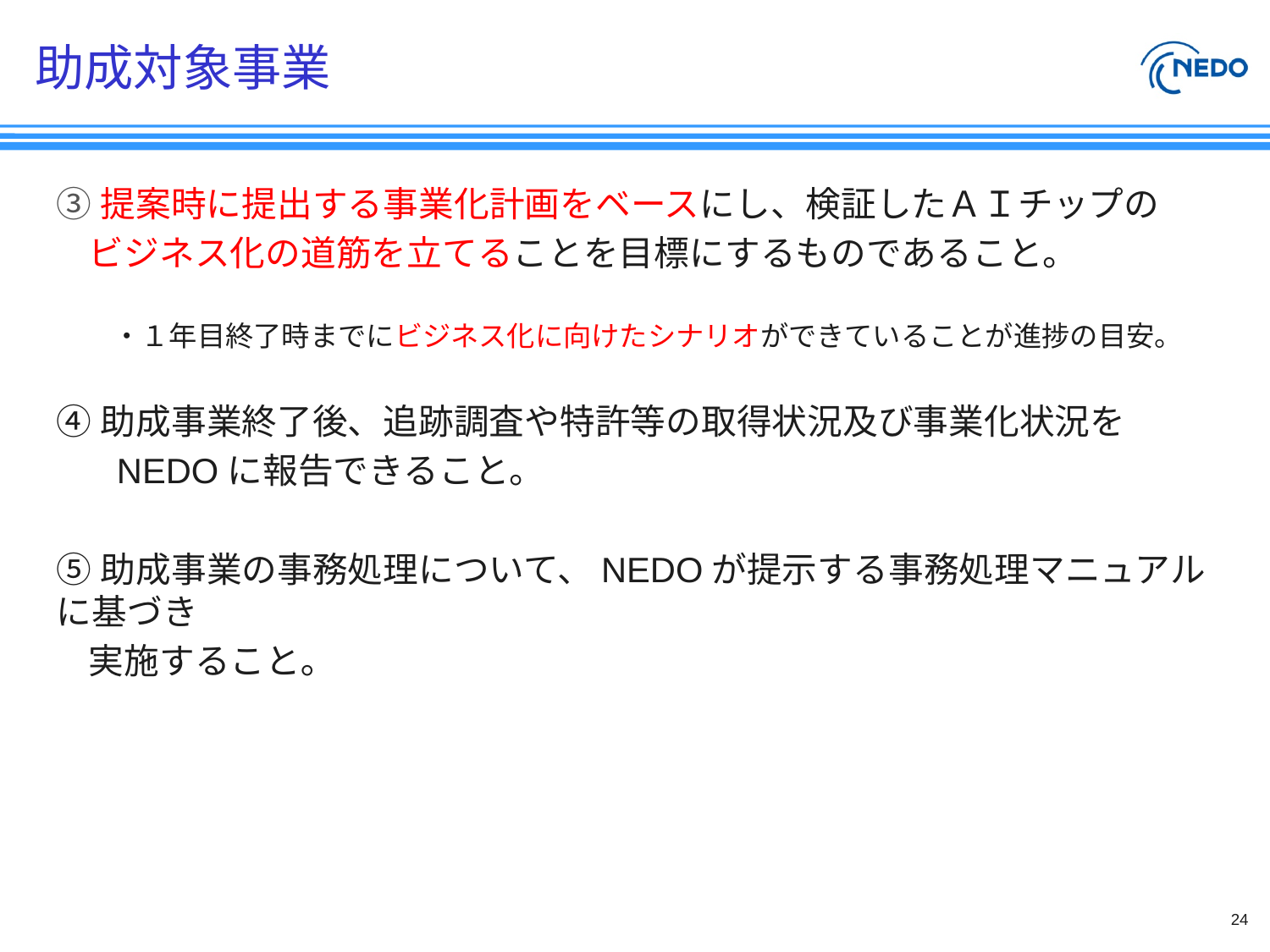

# 助成対象事業
③提案時に提出する事業化計画をベースにし、検証したＡＩチップの
   ビジネス化の道筋を立てることを目標にするものであること。

　　・１年目終了時までにビジネス化に向けたシナリオができていることが進捗の目安。

④助成事業終了後、追跡調査や特許等の取得状況及び事業化状況を
 　NEDOに報告できること。

⑤助成事業の事務処理について、NEDOが提示する事務処理マニュアルに基づき
   実施すること｡

24